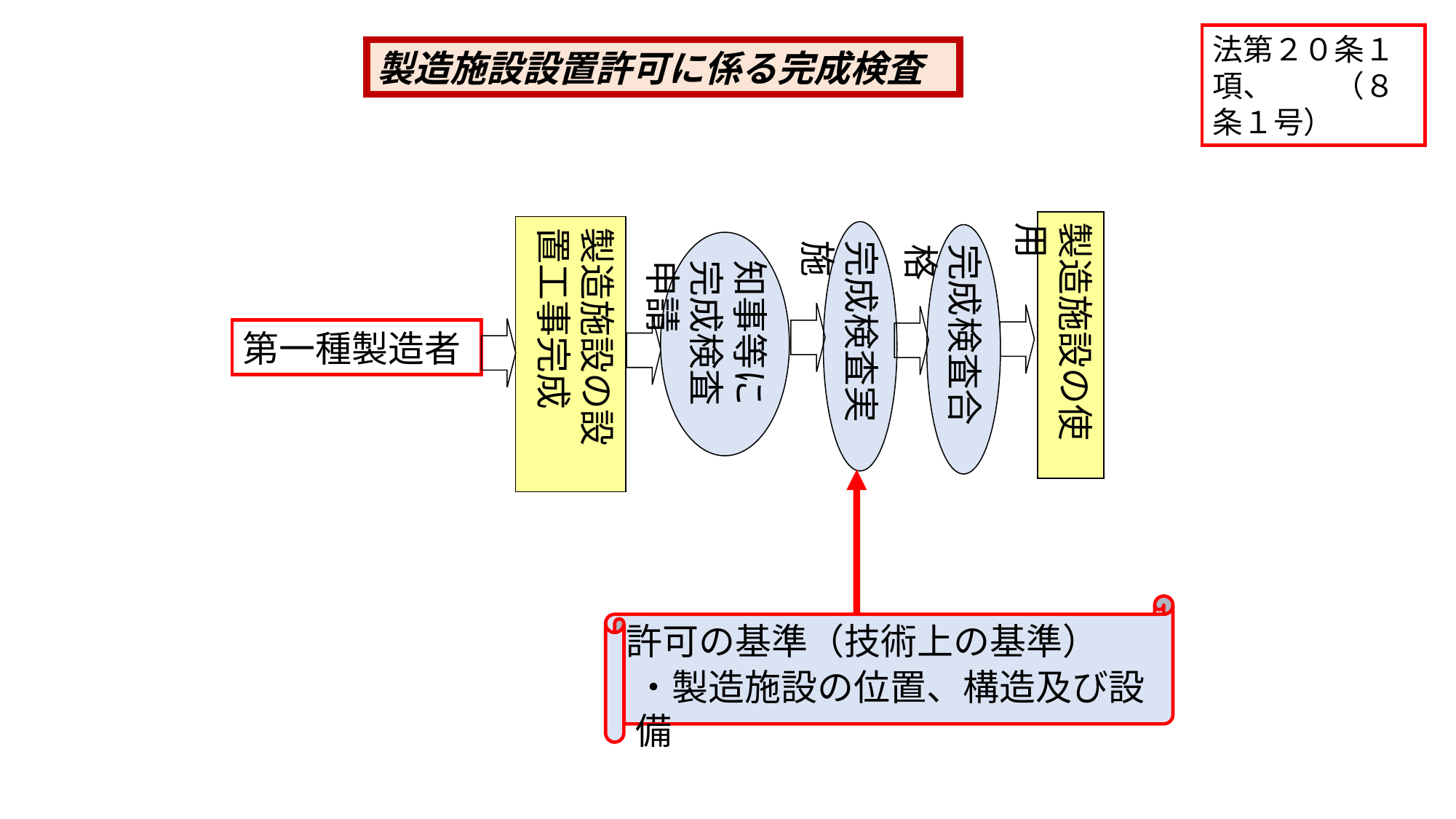

法第２０条１項、　　（８条１号）
製造施設設置許可に係る完成検査
製造施設の使用
製造施設の設置工事完成

完成検査実施

完成検査合格
知事等に完成検査申請

第一種製造者

許可の基準（技術上の基準）
・製造施設の位置、構造及び設備